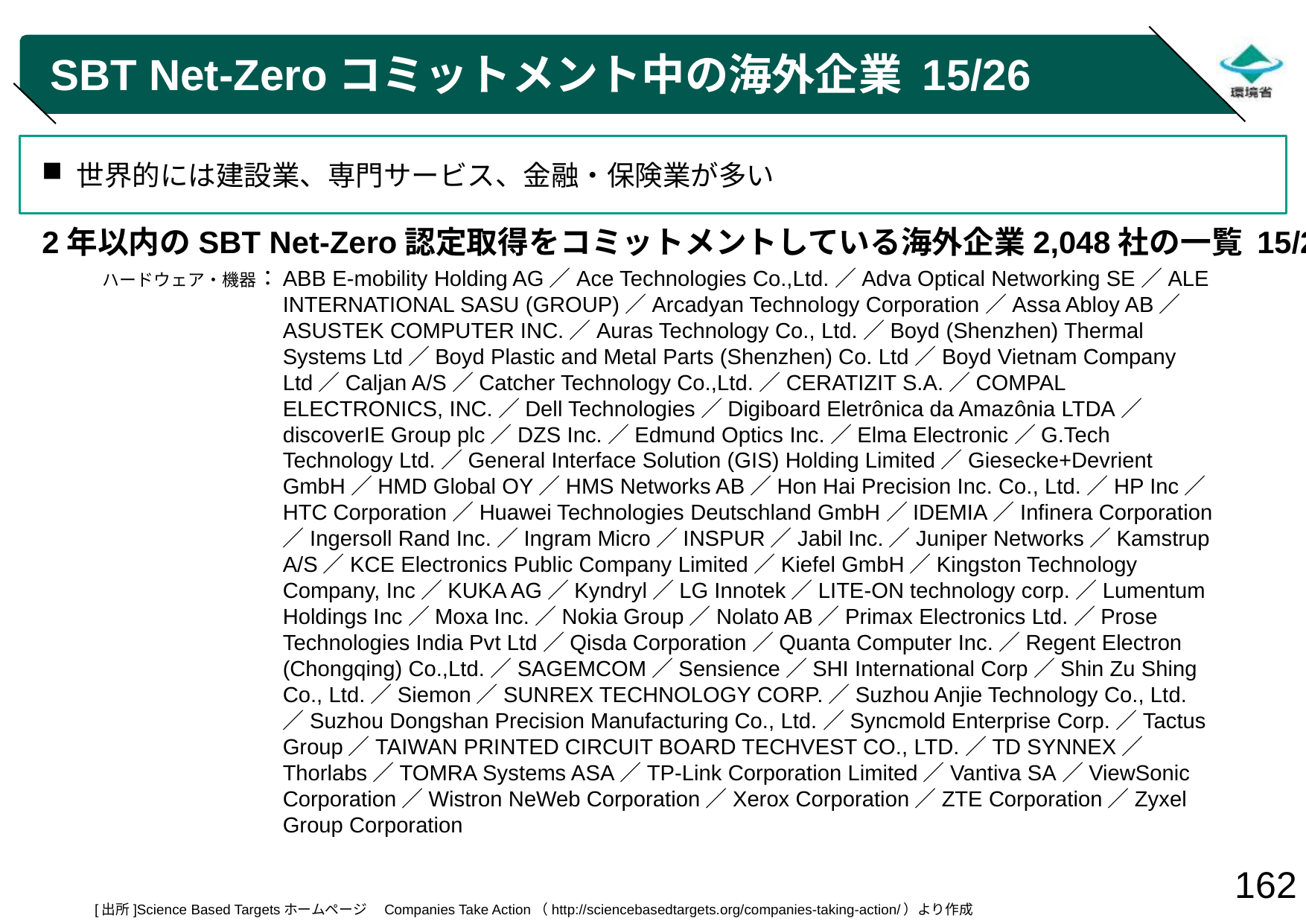

# SBT Net-Zeroコミットメント中の海外企業 15/26
世界的には建設業、専門サービス、金融・保険業が多い
2年以内のSBT Net-Zero認定取得をコミットメントしている海外企業2,048社の一覧 15/26
ハードウェア・機器：

ABB E-mobility Holding AG／Ace Technologies Co.,Ltd.／Adva Optical Networking SE／ALE INTERNATIONAL SASU (GROUP)／Arcadyan Technology Corporation／Assa Abloy AB／ASUSTEK COMPUTER INC.／Auras Technology Co., Ltd.／Boyd (Shenzhen) Thermal Systems Ltd／Boyd Plastic and Metal Parts (Shenzhen) Co. Ltd／Boyd Vietnam Company Ltd／Caljan A/S／Catcher Technology Co.,Ltd.／CERATIZIT S.A.／COMPAL ELECTRONICS, INC.／Dell Technologies／Digiboard Eletrônica da Amazônia LTDA／discoverIE Group plc／DZS Inc.／Edmund Optics Inc.／Elma Electronic／G.Tech Technology Ltd.／General Interface Solution (GIS) Holding Limited／Giesecke+Devrient GmbH／HMD Global OY／HMS Networks AB／Hon Hai Precision Inc. Co., Ltd.／HP Inc／HTC Corporation／Huawei Technologies Deutschland GmbH／IDEMIA／Infinera Corporation／Ingersoll Rand Inc.／Ingram Micro／INSPUR／Jabil Inc.／Juniper Networks／Kamstrup A/S／KCE Electronics Public Company Limited／Kiefel GmbH／Kingston Technology Company, Inc／KUKA AG／Kyndryl／LG Innotek／LITE-ON technology corp.／Lumentum Holdings Inc／Moxa Inc.／Nokia Group／Nolato AB／Primax Electronics Ltd.／Prose Technologies India Pvt Ltd／Qisda Corporation／Quanta Computer Inc.／Regent Electron (Chongqing) Co.,Ltd.／SAGEMCOM／Sensience／SHI International Corp／Shin Zu Shing Co., Ltd.／Siemon／SUNREX TECHNOLOGY CORP.／Suzhou Anjie Technology Co., Ltd.／Suzhou Dongshan Precision Manufacturing Co., Ltd.／Syncmold Enterprise Corp.／Tactus Group／TAIWAN PRINTED CIRCUIT BOARD TECHVEST CO., LTD.／TD SYNNEX／Thorlabs／TOMRA Systems ASA／TP-Link Corporation Limited／Vantiva SA／ViewSonic Corporation／Wistron NeWeb Corporation／Xerox Corporation／ZTE Corporation／Zyxel Group Corporation

[出所]Science Based Targetsホームページ　Companies Take Action（http://sciencebasedtargets.org/companies-taking-action/）より作成